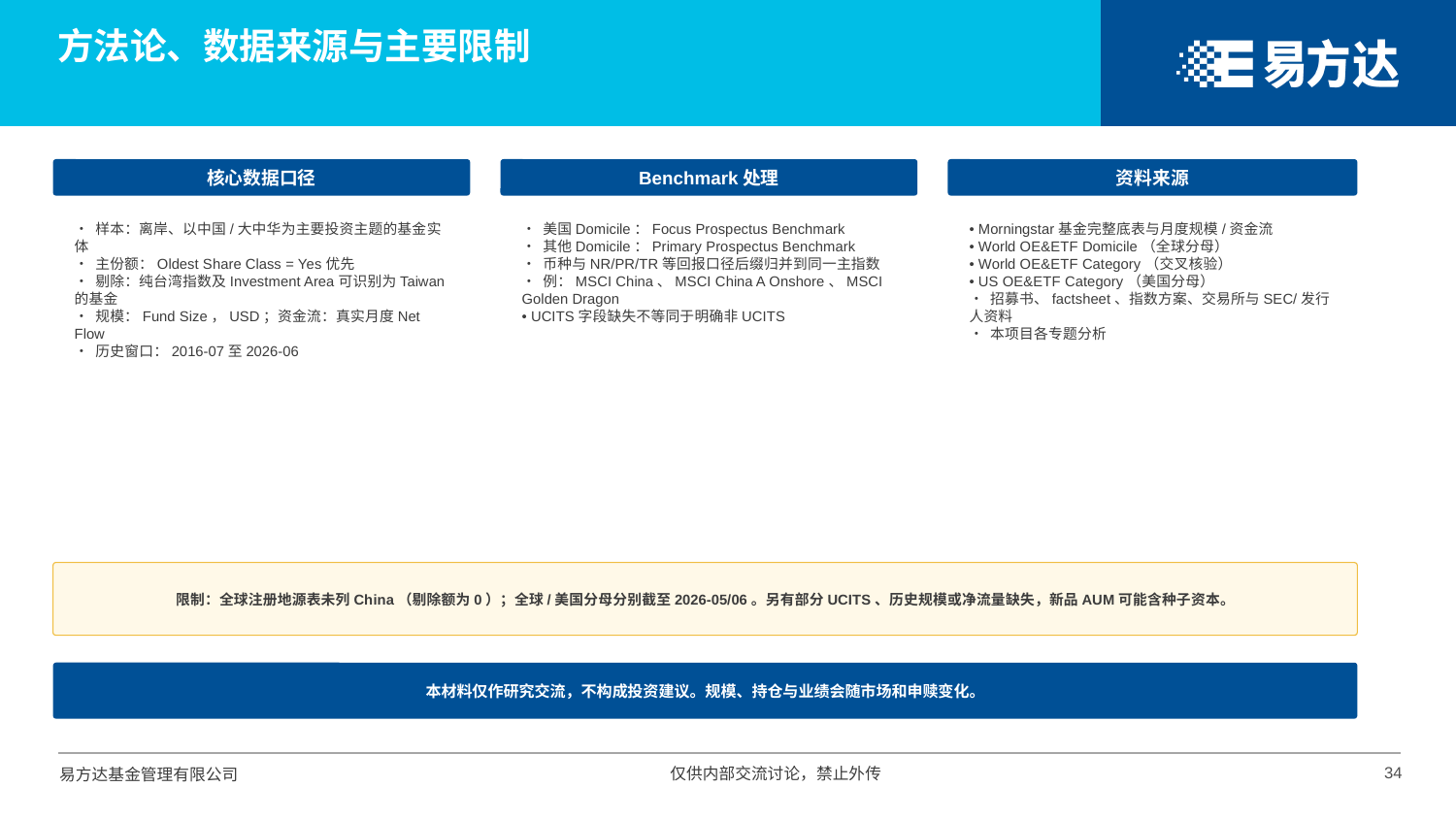

方法论、数据来源与主要限制
核心数据口径
Benchmark处理
资料来源
• 样本：离岸、以中国/大中华为主要投资主题的基金实体
• 主份额：Oldest Share Class = Yes优先
• 剔除：纯台湾指数及Investment Area可识别为Taiwan的基金
• 规模：Fund Size，USD；资金流：真实月度Net Flow
• 历史窗口：2016-07至2026-06
• 美国Domicile：Focus Prospectus Benchmark
• 其他Domicile：Primary Prospectus Benchmark
• 币种与NR/PR/TR等回报口径后缀归并到同一主指数
• 例：MSCI China、MSCI China A Onshore、MSCI Golden Dragon
• UCITS字段缺失不等同于明确非UCITS
• Morningstar基金完整底表与月度规模/资金流
• World OE&ETF Domicile（全球分母）
• World OE&ETF Category（交叉核验）
• US OE&ETF Category（美国分母）
• 招募书、factsheet、指数方案、交易所与SEC/发行人资料
• 本项目各专题分析

限制：全球注册地源表未列China（剔除额为0）；全球/美国分母分别截至2026-05/06。另有部分UCITS、历史规模或净流量缺失，新品AUM可能含种子资本。

本材料仅作研究交流，不构成投资建议。规模、持仓与业绩会随市场和申赎变化。